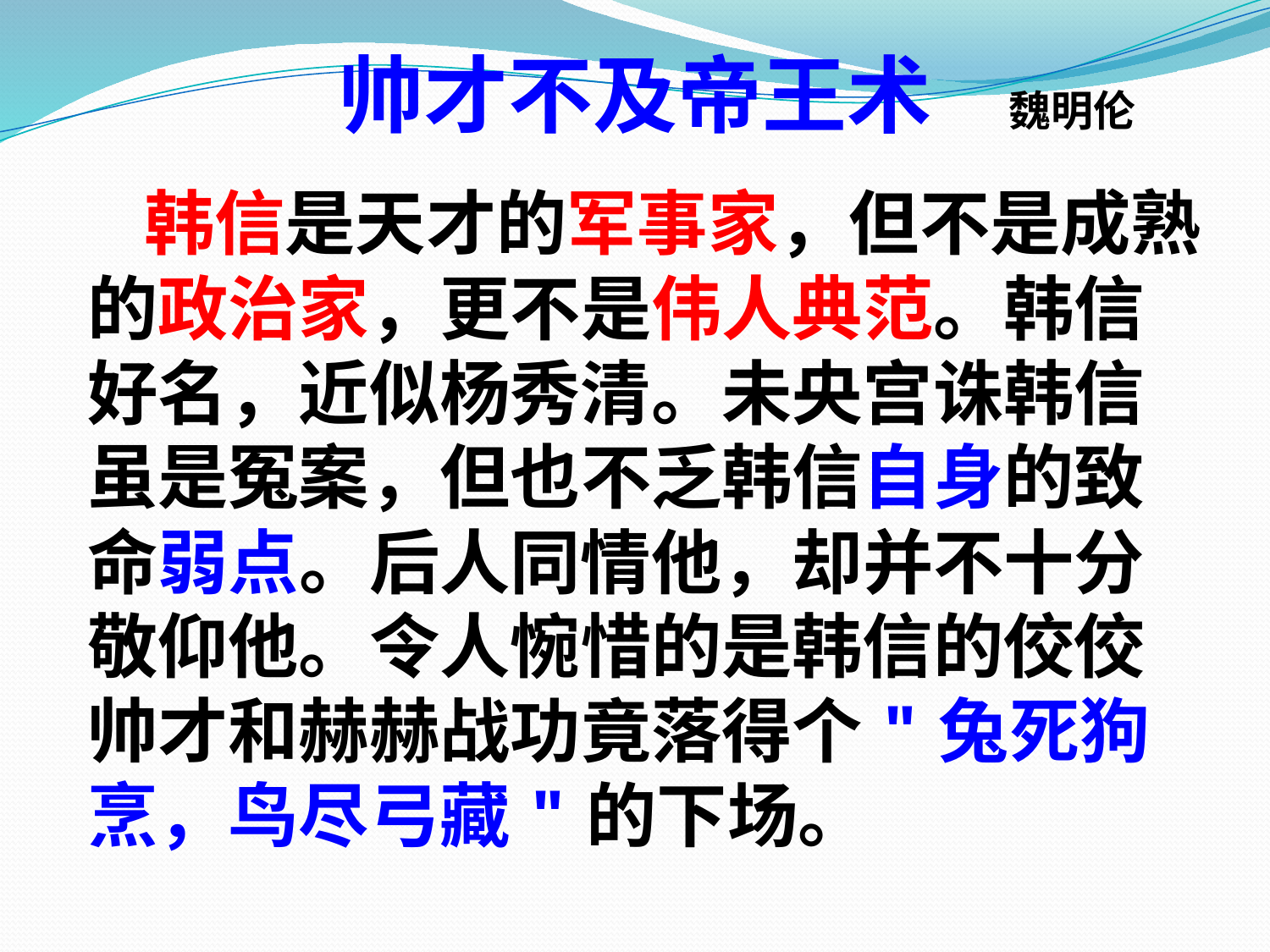

帅才不及帝王术    魏明伦
    韩信是天才的军事家，但不是成熟的政治家，更不是伟人典范。韩信好名，近似杨秀清。未央宫诛韩信虽是冤案，但也不乏韩信自身的致命弱点。后人同情他，却并不十分敬仰他。令人惋惜的是韩信的佼佼帅才和赫赫战功竟落得个"兔死狗烹，鸟尽弓藏"的下场。